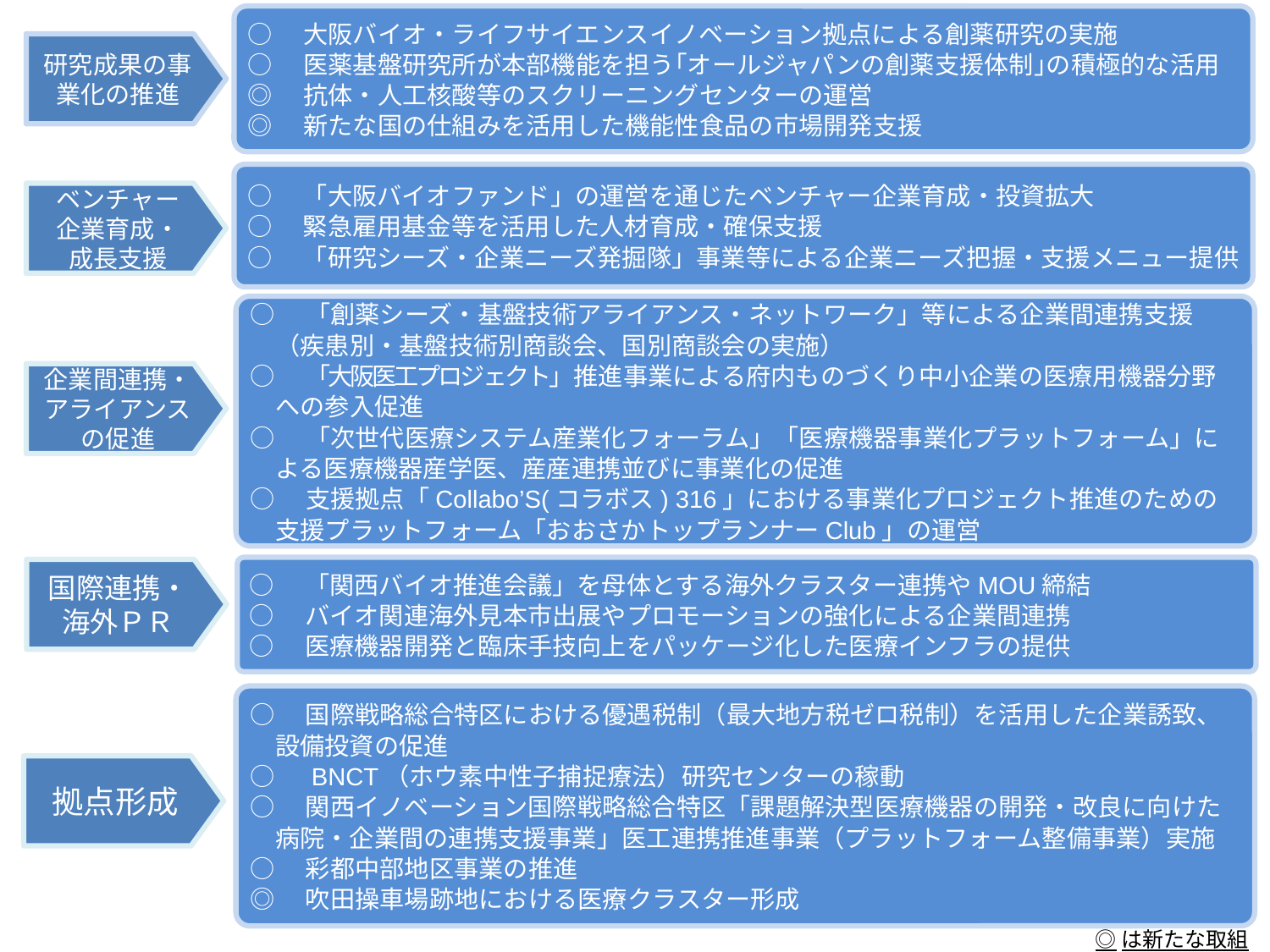

○　大阪バイオ・ライフサイエンスイノベーション拠点による創薬研究の実施
○　医薬基盤研究所が本部機能を担う｢オールジャパンの創薬支援体制｣の積極的な活用
◎　抗体・人工核酸等のスクリーニングセンターの運営
◎　新たな国の仕組みを活用した機能性食品の市場開発支援
研究成果の事業化の推進
○　「大阪バイオファンド」の運営を通じたベンチャー企業育成・投資拡大
○　緊急雇用基金等を活用した人材育成・確保支援
○　「研究シーズ・企業ニーズ発掘隊」事業等による企業ニーズ把握・支援メニュー提供
ベンチャー
企業育成・
成長支援
○　「創薬シーズ・基盤技術アライアンス・ネットワーク」等による企業間連携支援（疾患別・基盤技術別商談会、国別商談会の実施）
○　「大阪医工プロジェクト」推進事業による府内ものづくり中小企業の医療用機器分野への参入促進
○　「次世代医療システム産業化フォーラム」「医療機器事業化プラットフォーム」による医療機器産学医、産産連携並びに事業化の促進
○　支援拠点「Collabo’S(コラボス) 316」における事業化プロジェクト推進のための支援プラットフォーム「おおさかトップランナーClub」の運営
企業間連携・
アライアンス
の促進
○　「関西バイオ推進会議」を母体とする海外クラスター連携やMOU締結
○　バイオ関連海外見本市出展やプロモーションの強化による企業間連携
○　医療機器開発と臨床手技向上をパッケージ化した医療インフラの提供
国際連携・
海外ＰＲ
○　国際戦略総合特区における優遇税制（最大地方税ゼロ税制）を活用した企業誘致、設備投資の促進
○　BNCT（ホウ素中性子捕捉療法）研究センターの稼動
○　関西イノベーション国際戦略総合特区「課題解決型医療機器の開発・改良に向けた病院・企業間の連携支援事業」医工連携推進事業（プラットフォーム整備事業）実施
○　彩都中部地区事業の推進
◎　吹田操車場跡地における医療クラスター形成
拠点形成
◎は新たな取組